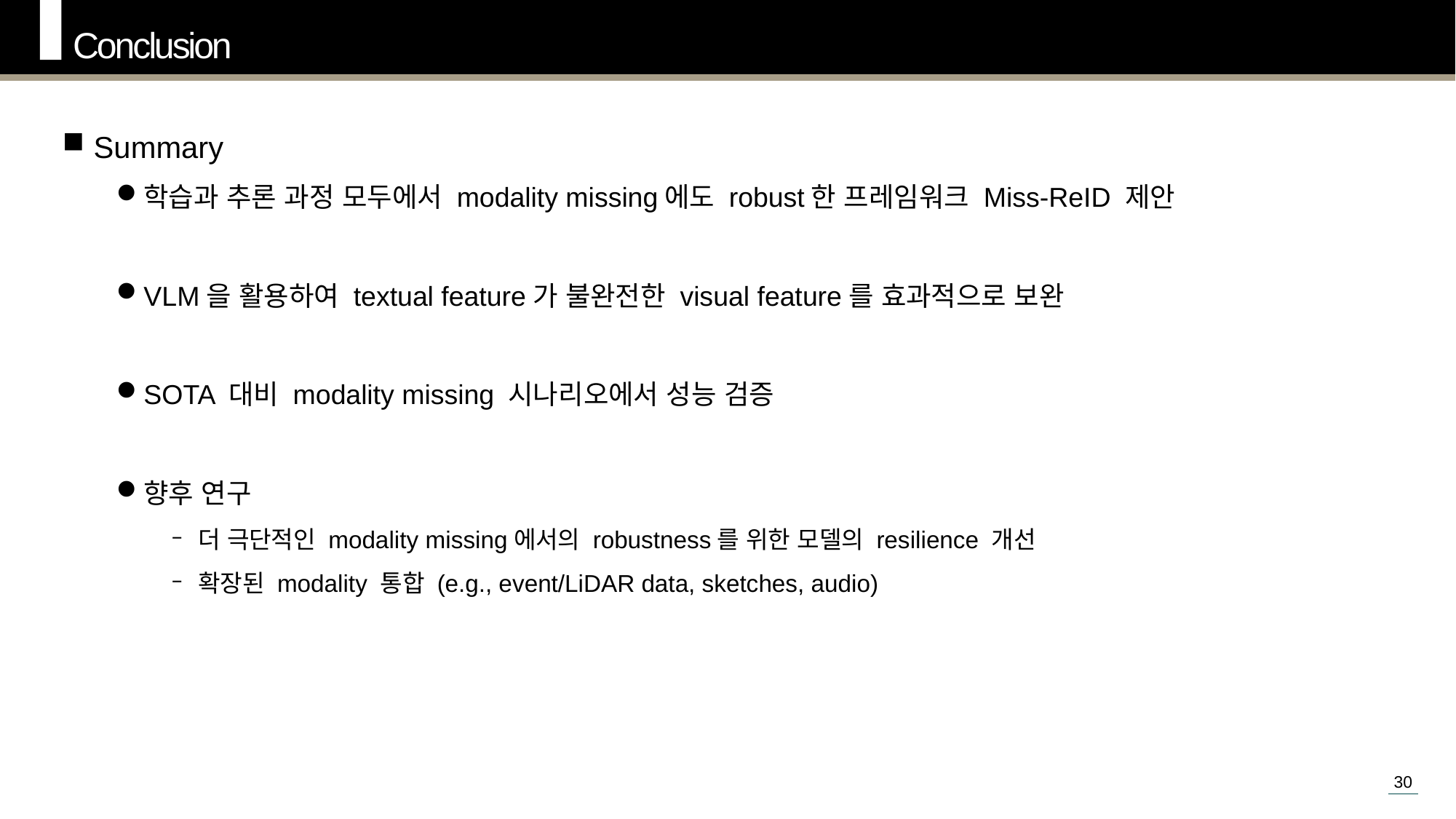

Conclusion
Summary
학습과 추론 과정 모두에서 modality missing에도 robust한 프레임워크 Miss-ReID 제안

VLM을 활용하여 textual feature가 불완전한 visual feature를 효과적으로 보완

SOTA 대비 modality missing 시나리오에서 성능 검증

향후 연구
더 극단적인 modality missing에서의 robustness를 위한 모델의 resilience 개선
확장된 modality 통합 (e.g., event/LiDAR data, sketches, audio)